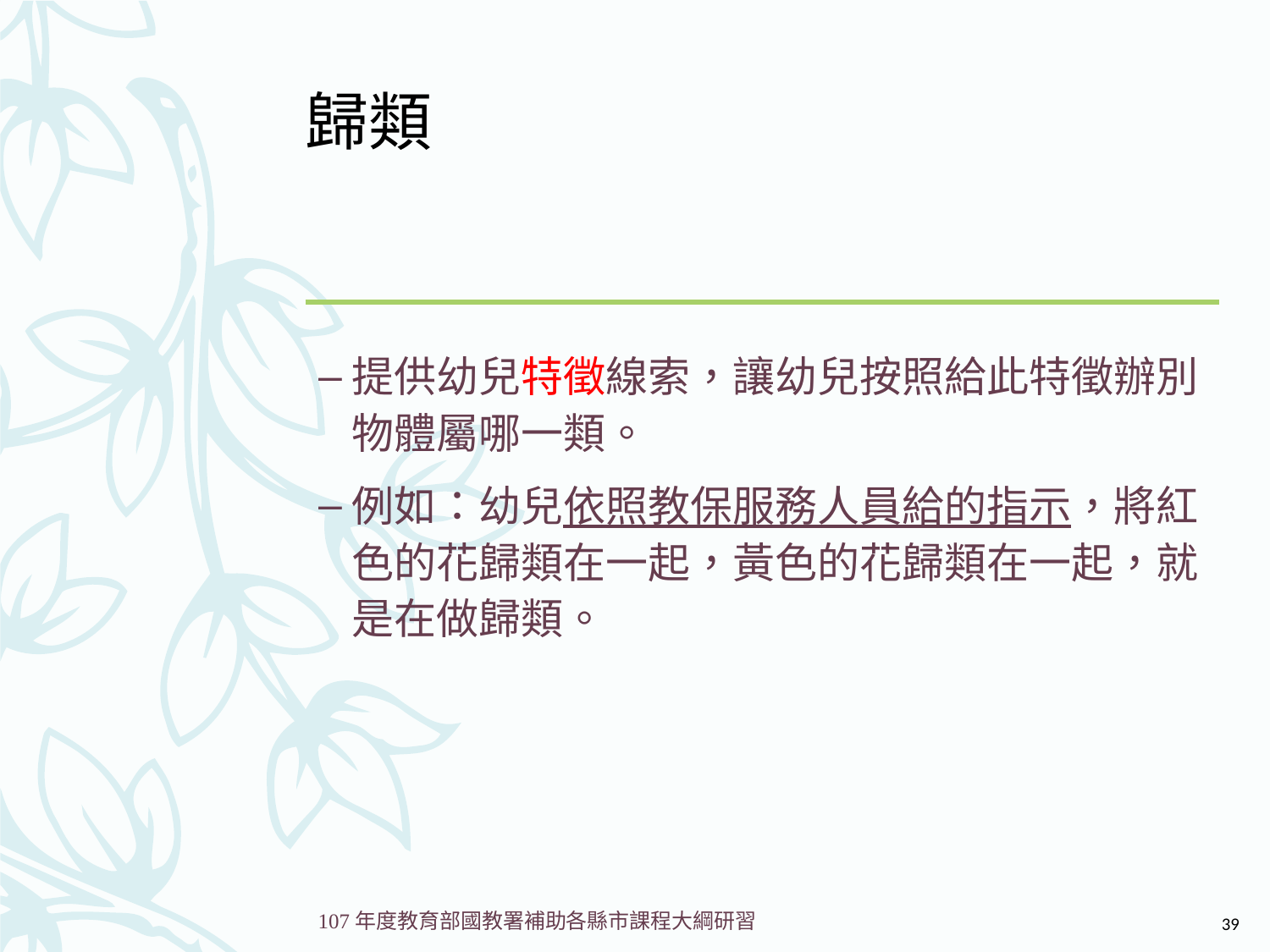

# 歸類
提供幼兒特徵線索，讓幼兒按照給此特徵辦別物體屬哪一類。
例如：幼兒依照教保服務人員給的指示，將紅色的花歸類在一起，黃色的花歸類在一起，就是在做歸類。
39
107年度教育部國教署補助各縣市課程大綱研習